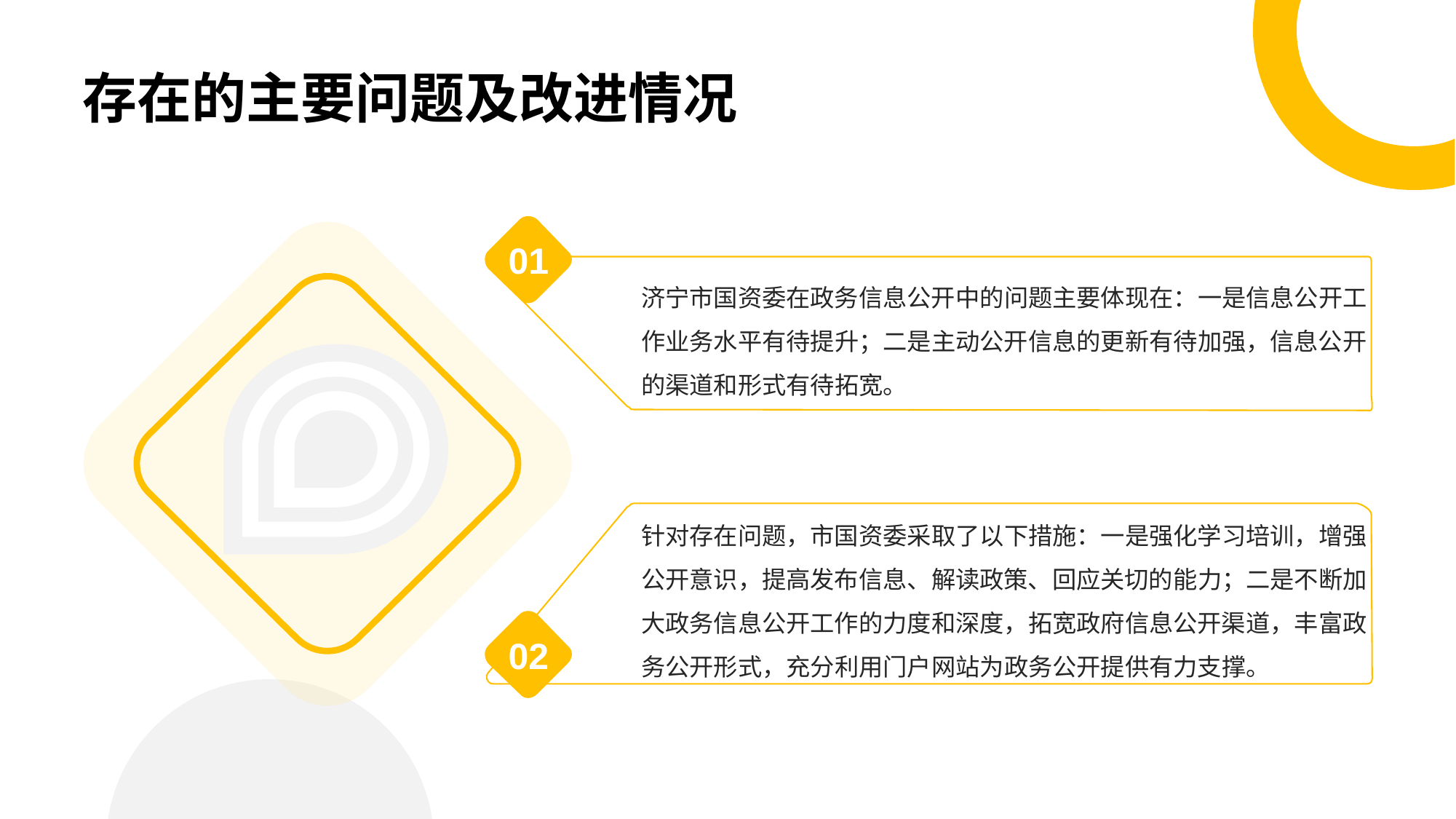

# 存在的主要问题及改进情况
01

济宁市国资委在政务信息公开中的问题主要体现在：一是信息公开工作业务水平有待提升；二是主动公开信息的更新有待加强，信息公开的渠道和形式有待拓宽。
添加项标题

针对存在问题，市国资委采取了以下措施：一是强化学习培训，增强公开意识，提高发布信息、解读政策、回应关切的能力；二是不断加大政务信息公开工作的力度和深度，拓宽政府信息公开渠道，丰富政务公开形式，充分利用门户网站为政务公开提供有力支撑。
02